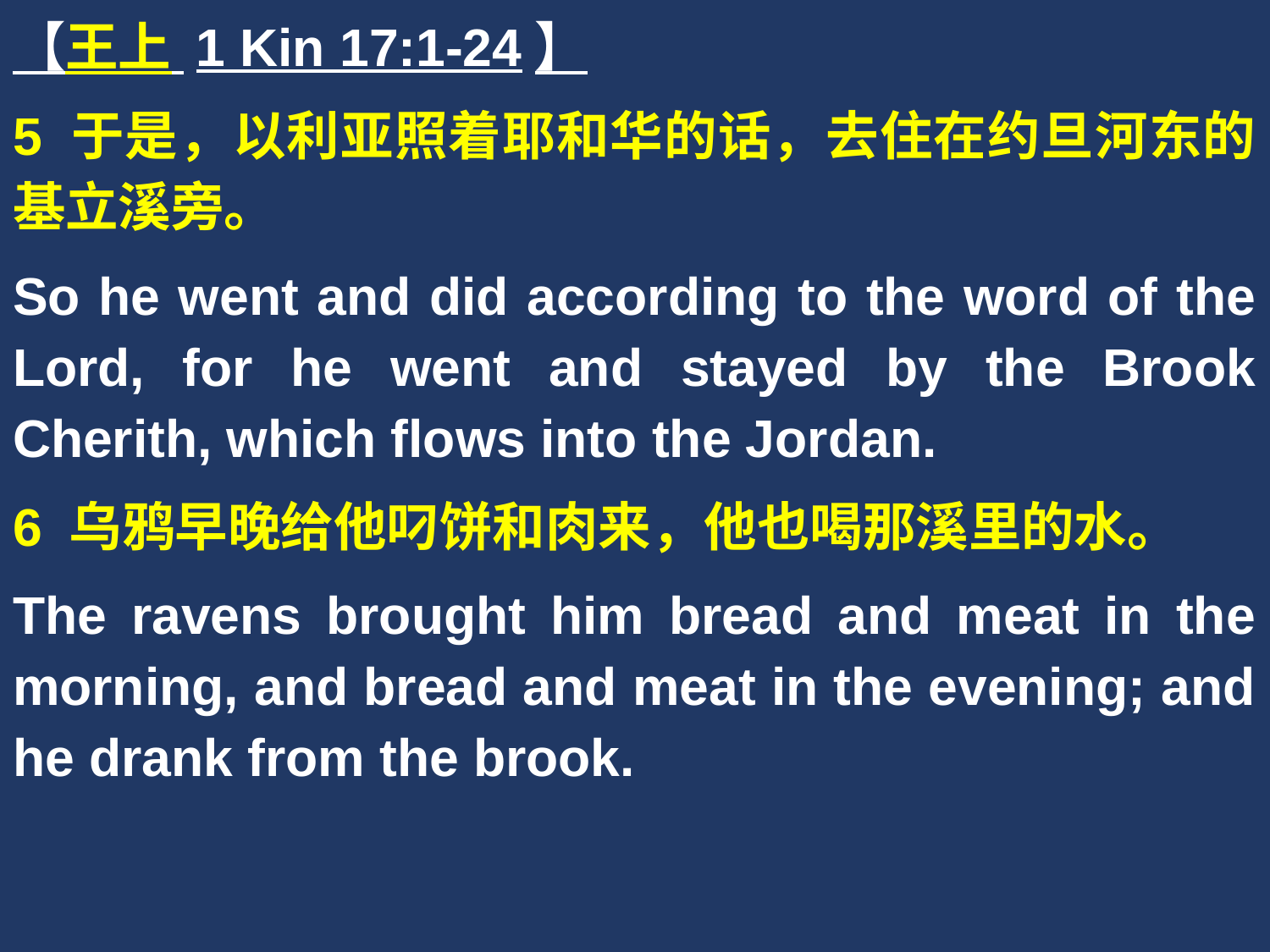

【王上 1 Kin 17:1-24】
5 于是，以利亚照着耶和华的话，去住在约旦河东的基立溪旁。
So he went and did according to the word of the Lord, for he went and stayed by the Brook Cherith, which flows into the Jordan.
6 乌鸦早晚给他叼饼和肉来，他也喝那溪里的水。
The ravens brought him bread and meat in the morning, and bread and meat in the evening; and he drank from the brook.